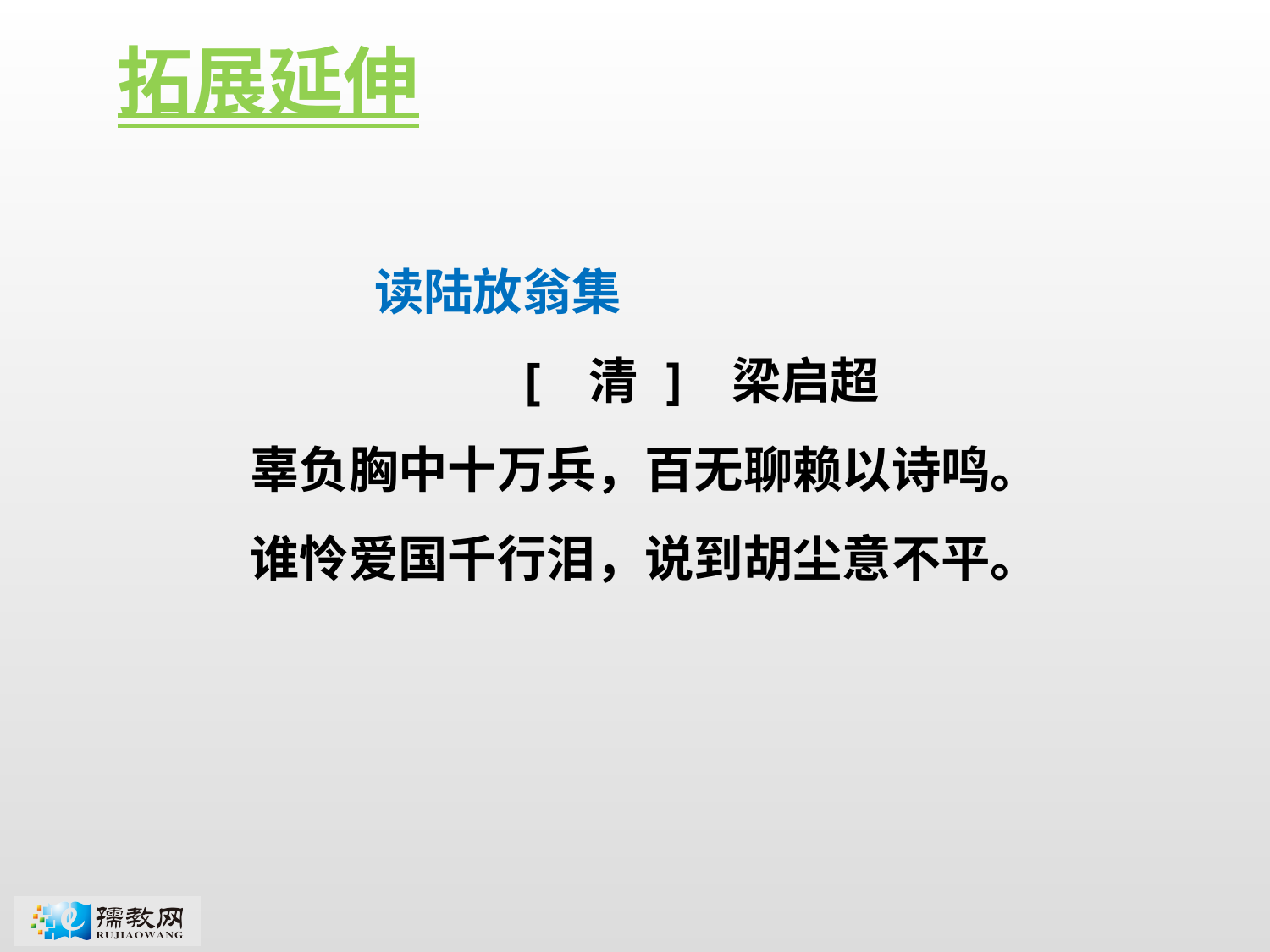

拓展延伸
          读陆放翁集
         [ 清 ] 梁启超
辜负胸中十万兵，百无聊赖以诗鸣。
谁怜爱国千行泪，说到胡尘意不平。